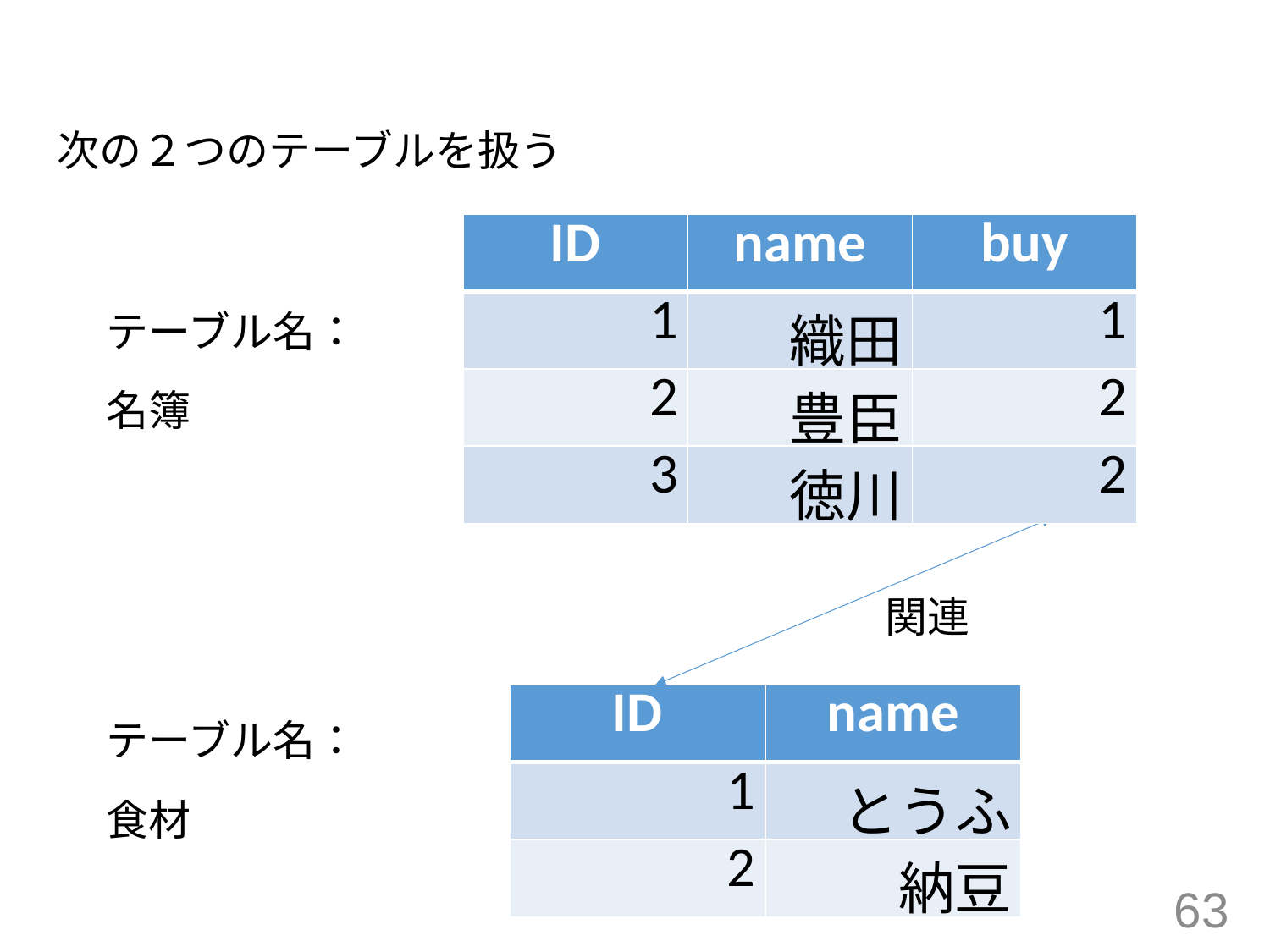

次の２つのテーブルを扱う
| ID | name | buy |
| --- | --- | --- |
| 1 | 織田 | 1 |
| 2 | 豊臣 | 2 |
| 3 | 徳川 | 2 |
テーブル名：
名簿
関連
| ID | name |
| --- | --- |
| 1 | とうふ |
| 2 | 納豆 |
テーブル名：
食材
63